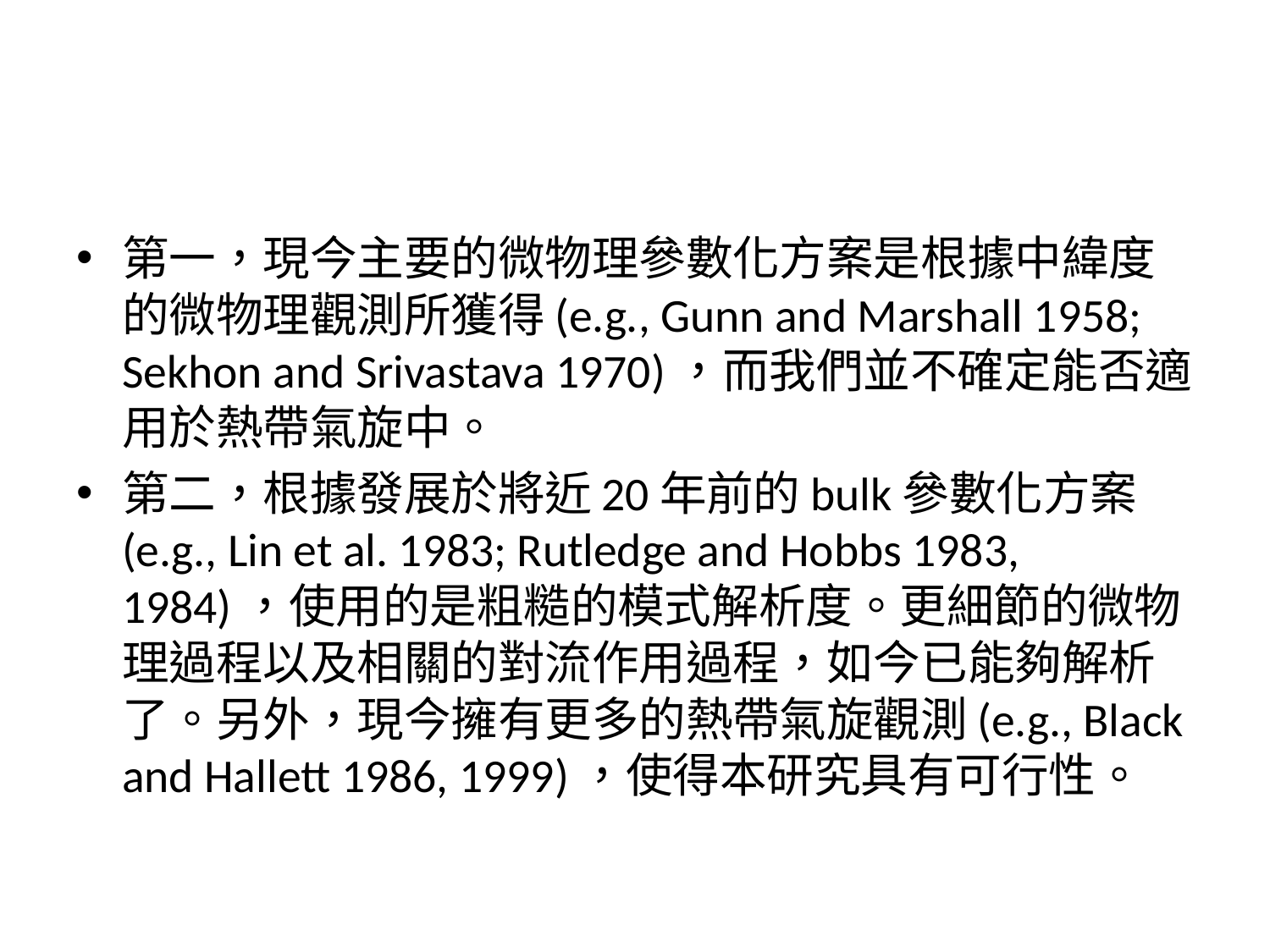

#
第一，現今主要的微物理參數化方案是根據中緯度的微物理觀測所獲得(e.g., Gunn and Marshall 1958; Sekhon and Srivastava 1970)，而我們並不確定能否適用於熱帶氣旋中。
第二，根據發展於將近20年前的bulk參數化方案(e.g., Lin et al. 1983; Rutledge and Hobbs 1983, 1984)，使用的是粗糙的模式解析度。更細節的微物理過程以及相關的對流作用過程，如今已能夠解析了。另外，現今擁有更多的熱帶氣旋觀測(e.g., Black and Hallett 1986, 1999)，使得本研究具有可行性。